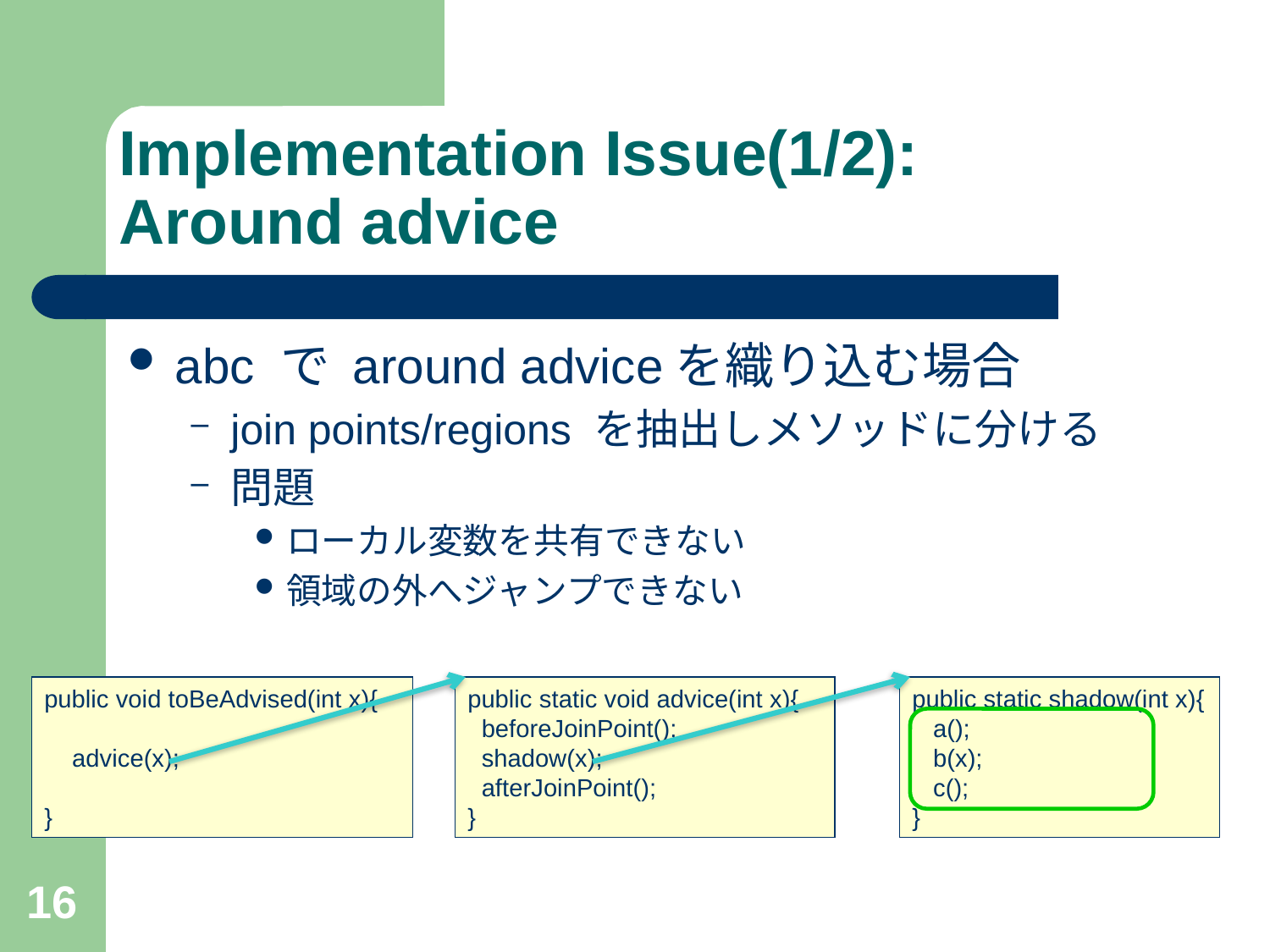

# Implementation Issue(1/2): Around advice
abc で around adviceを織り込む場合
join points/regions を抽出しメソッドに分ける
問題
ローカル変数を共有できない
領域の外へジャンプできない
public void toBeAdvised(int x){
   a();
   b(x);
   c();
}
public void toBeAdvised(int x){

    advice(x);

}
public static void advice(int x){
  beforeJoinPoint();
  shadow(x);
  afterJoinPoint();
}
public static shadow(int x){
   a();
   b(x);
   c();
}

16